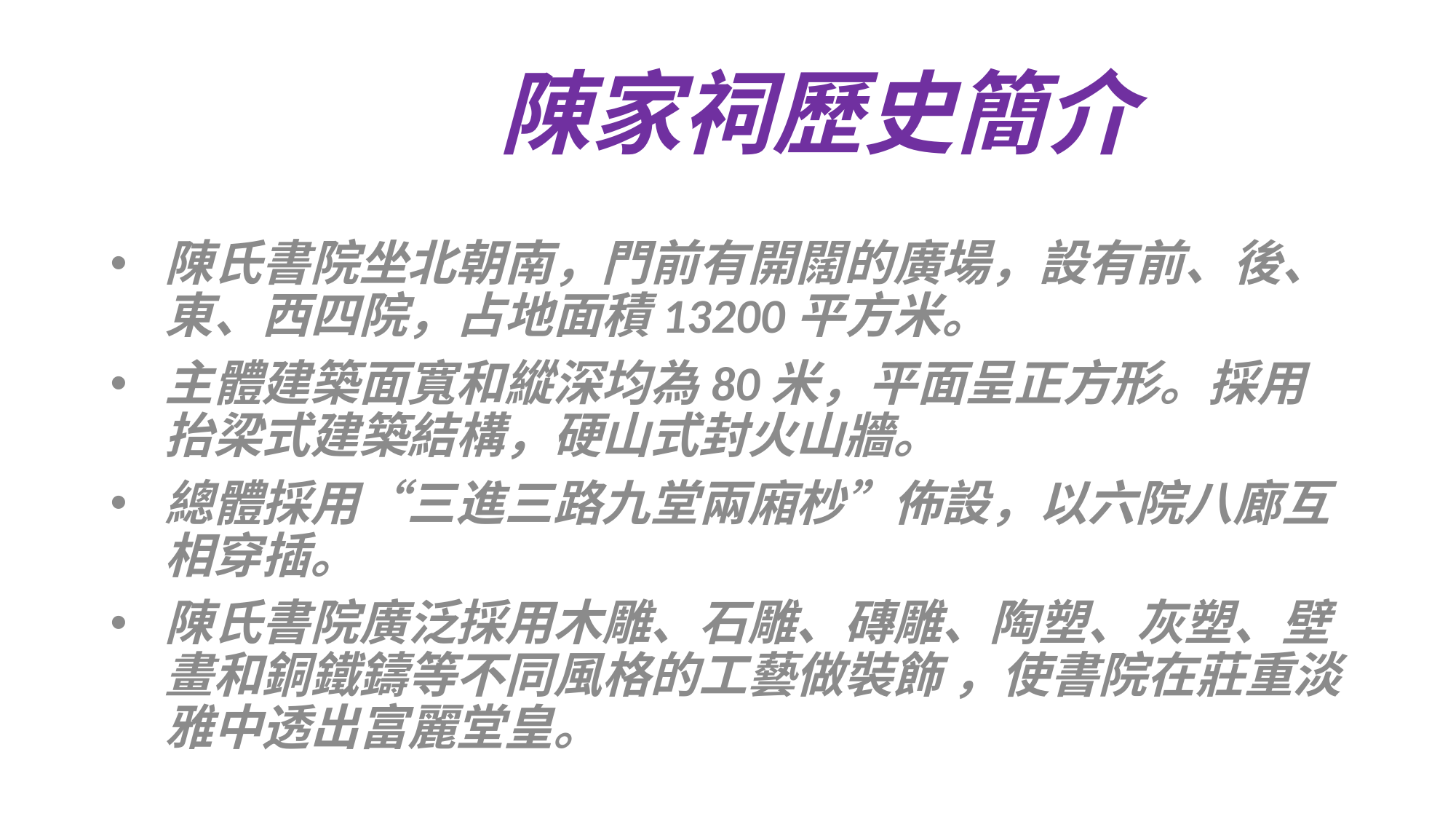

# 陳家祠歷史簡介
陳氏書院坐北朝南，門前有開闊的廣場，設有前、後、東、西四院，占地面積13200平方米。
主體建築面寬和縱深均為80米，平面呈正方形。採用抬梁式建築結構，硬山式封火山牆。
總體採用“三進三路九堂兩廂杪”佈設，以六院八廊互相穿插。
陳氏書院廣泛採用木雕、石雕、磚雕、陶塑、灰塑、壁畫和銅鐵鑄等不同風格的工藝做裝飾 ，使書院在莊重淡雅中透出富麗堂皇。